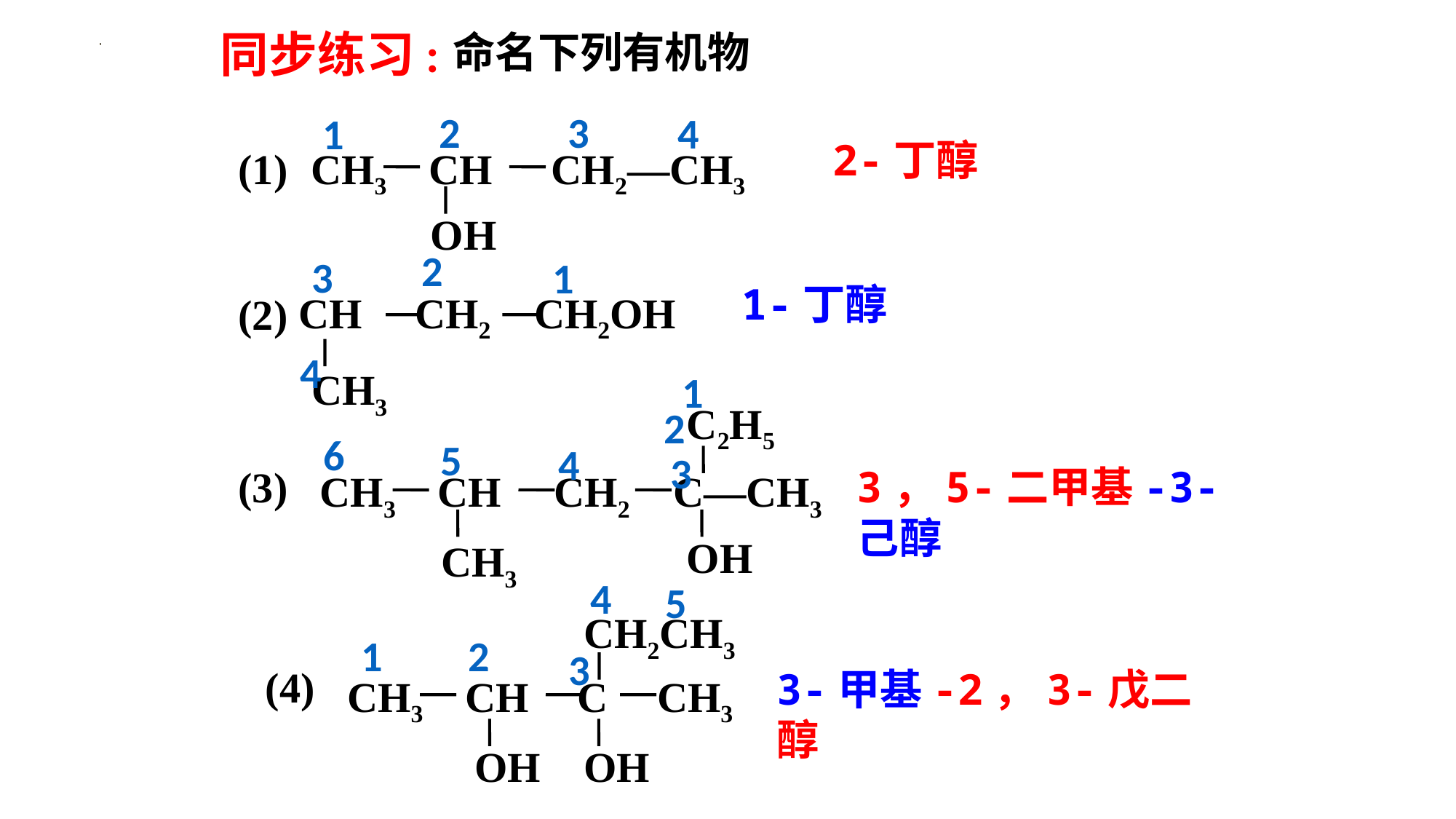

同步练习:
命名下列有机物
2
 3
1
 4
2-丁醇
(1)
CH3    CH      CH2—CH3

OH
2
 3
1
1-丁醇
CH     CH2       CH2OH

CH3
(2)
 4
1
2
4
 3
5
6

C2H5

CH3    CH     CH2       C—CH3

CH3

OH
3，5-二甲基-3-己醇
(3)
4
1
2
 3
5
CH2CH3

CH3    CH     C        CH3

OH

OH
(4)
3-甲基-2，3-戊二醇